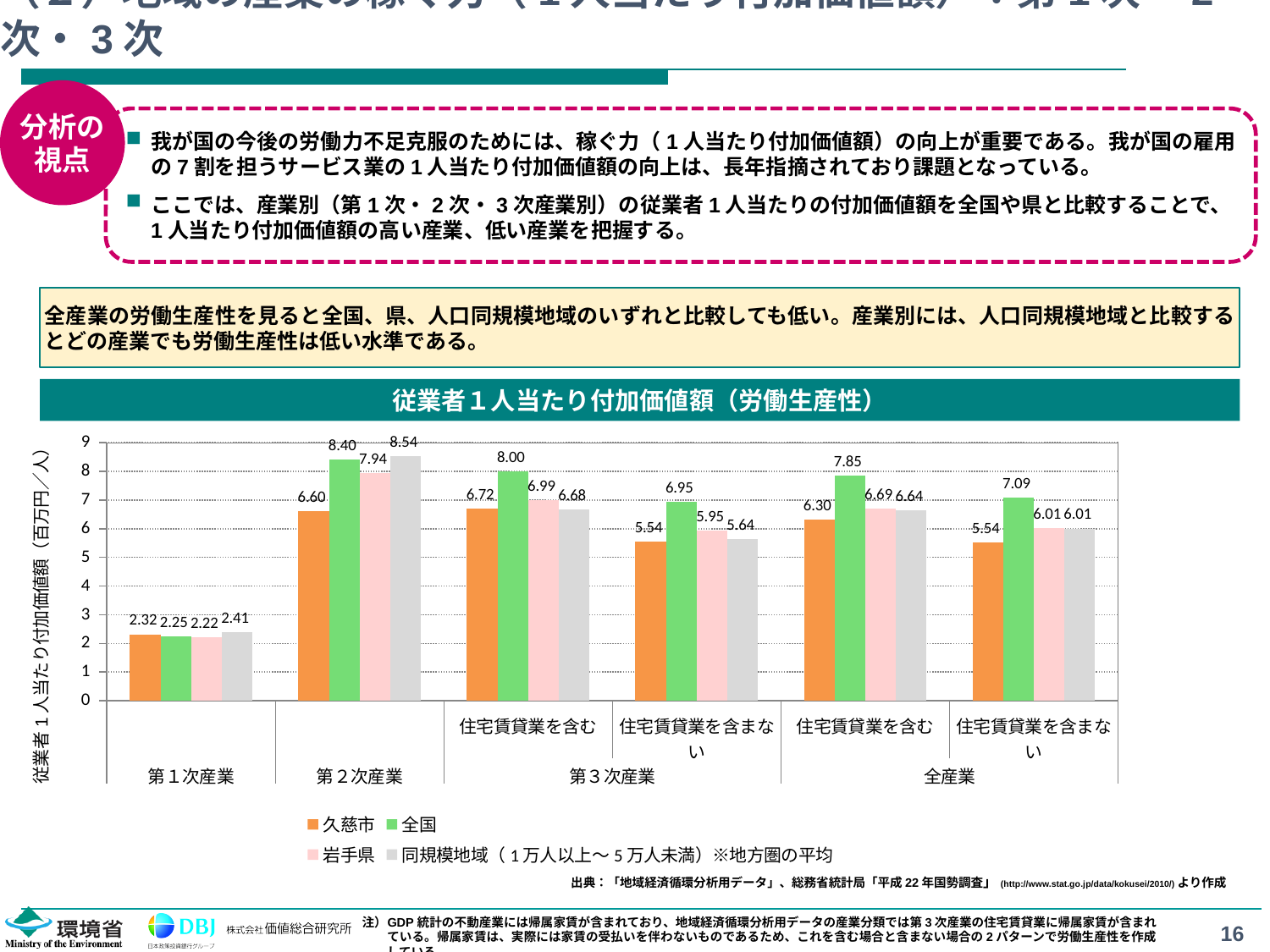

# （２）地域の産業の稼ぐ力（1人当たり付加価値額）：第1次・2次・3次
分析の
視点
我が国の今後の労働力不足克服のためには、稼ぐ力（1人当たり付加価値額）の向上が重要である。我が国の雇用の7割を担うサービス業の1人当たり付加価値額の向上は、長年指摘されており課題となっている。
ここでは、産業別（第1次・2次・3次産業別）の従業者1人当たりの付加価値額を全国や県と比較することで、1人当たり付加価値額の高い産業、低い産業を把握する。
全産業の労働生産性を見ると全国、県、人口同規模地域のいずれと比較しても低い。産業別には、人口同規模地域と比較するとどの産業でも労働生産性は低い水準である。
従業者１人当たり付加価値額（労働生産性）

### Chart

| Category | 久慈市 | 全国 | 岩手県 | 同規模地域（1万人以上～5万人未満）※地方圏の平均 |
|---|---|---|---|---|
|  | 2.320357108373289 | 2.2530114361544715 | 2.217760625925007 | 2.4085463246074164 |
|  | 6.600216504243772 | 8.403127383476866 | 7.941320457188754 | 8.535500667108495 |
| 住宅賃貸業を含む | 6.716076807935094 | 7.999852094496401 | 6.985421671736822 | 6.677807129434615 |
| 住宅賃貸業を含まない | 5.541967454852141 | 6.948114083626512 | 5.949750882041542 | 5.638149972268198 |
| 住宅賃貸業を含む | 6.304884413284985 | 7.852926120107387 | 6.6923618768492386 | 6.640827911655053 |
| 住宅賃貸業を含まない | 5.535955381495554 | 7.087983378048743 | 6.0108170126719465 | 6.009359728769565 |
出典：「地域経済循環分析用データ」、総務省統計局「平成22年国勢調査」(http://www.stat.go.jp/data/kokusei/2010/)より作成
注）	GDP統計の不動産業には帰属家賃が含まれており、地域経済循環分析用データの産業分類では第3次産業の住宅賃貸業に帰属家賃が含まれている。帰属家賃は、実際には家賃の受払いを伴わないものであるため、これを含む場合と含まない場合の2パターンで労働生産性を作成している。
16